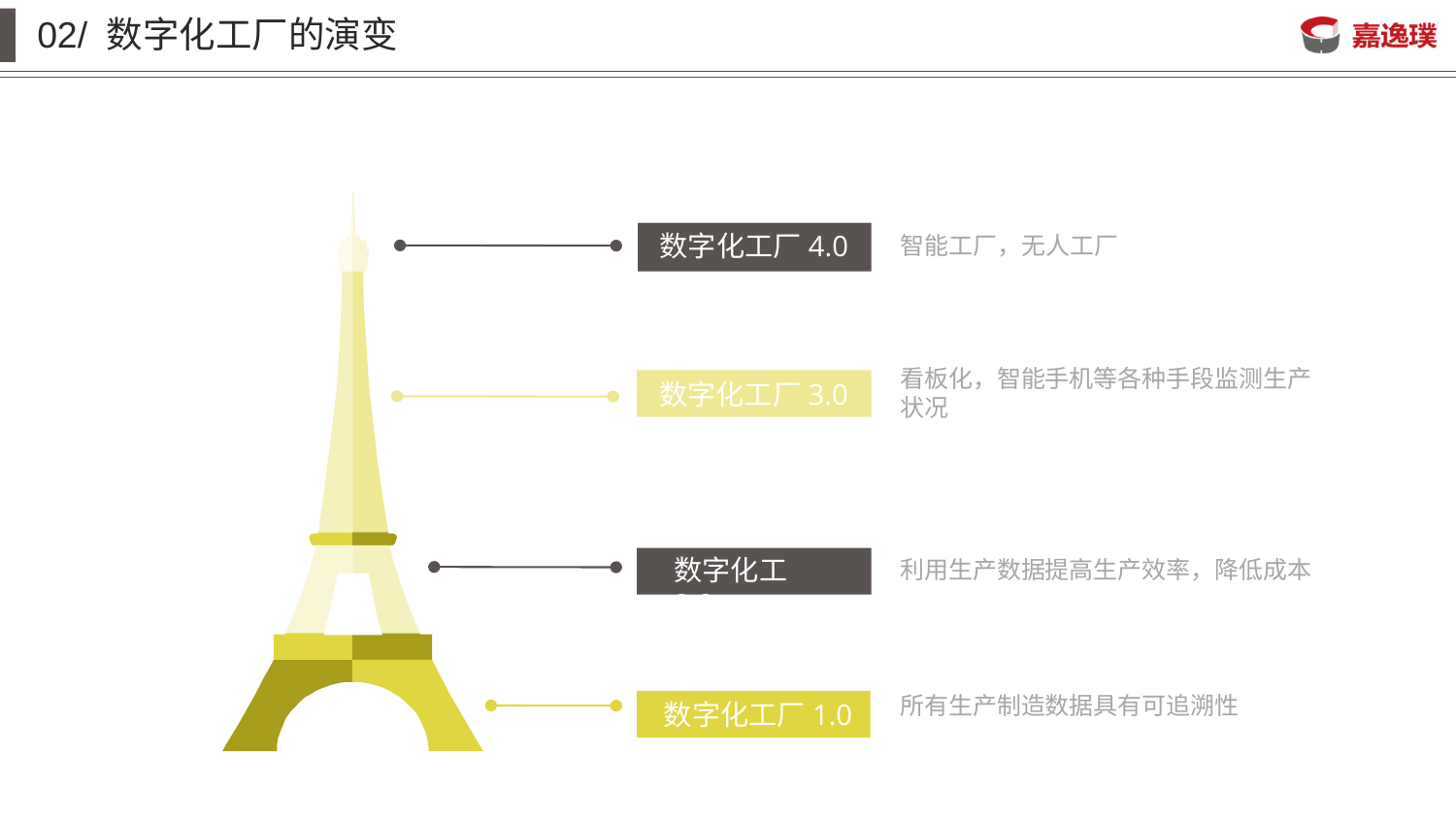

02/ 数字化工厂的演变

数字化工厂4.0

智能工厂，无人工厂
看板化，智能手机等各种手段监测生产状况

数字化工厂3.0
数字化工2.0

利用生产数据提高生产效率，降低成本
所有生产制造数据具有可追溯性
数字化工厂1.0